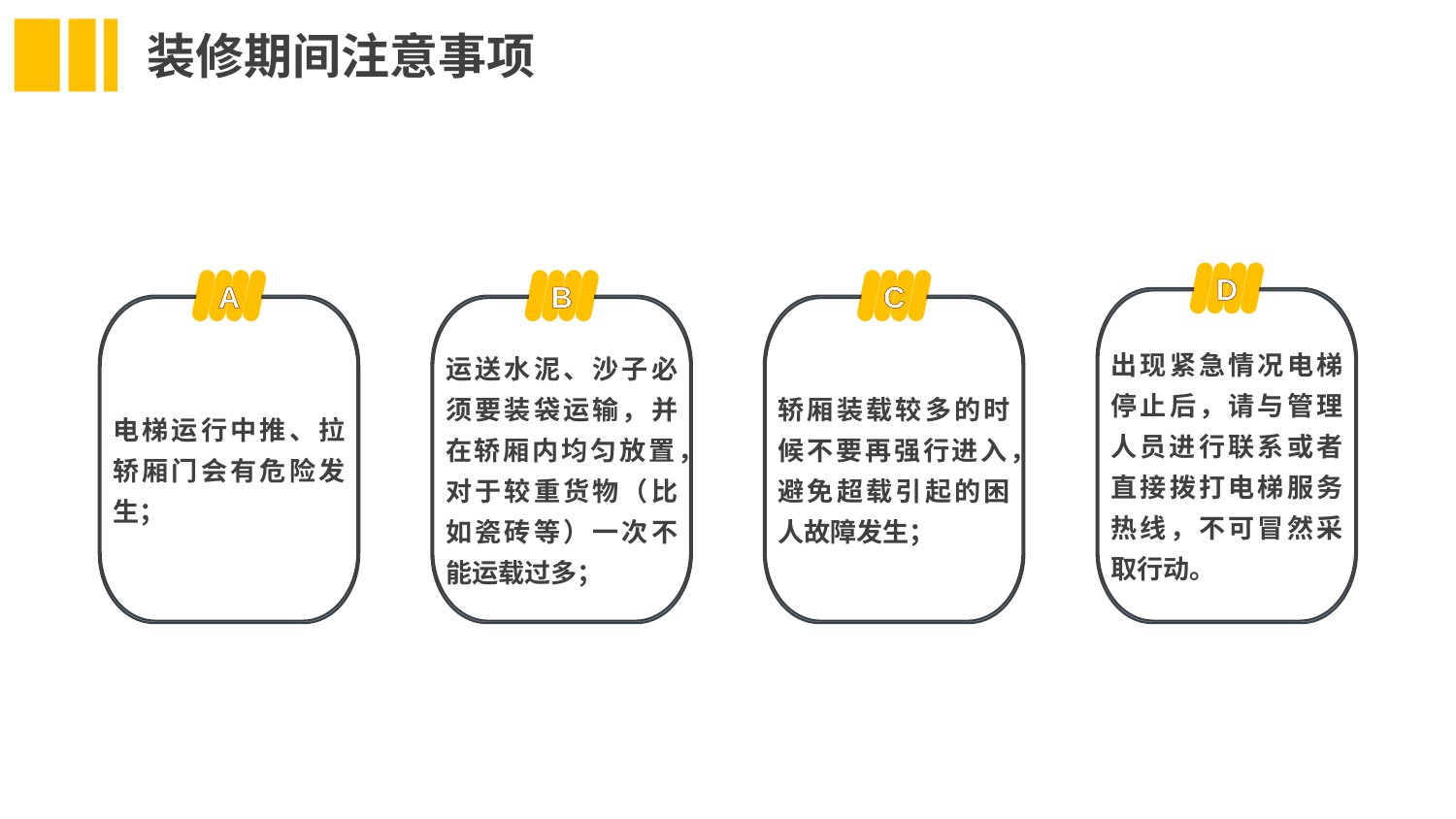

装修期间注意事项
D
出现紧急情况电梯停止后，请与管理人员进行联系或者直接拨打电梯服务热线，不可冒然采取行动。
A
电梯运行中推、拉轿厢门会有危险发生；
B
运送水泥、沙子必须要装袋运输，并在轿厢内均匀放置，对于较重货物（比如瓷砖等）一次不能运载过多；
C
轿厢装载较多的时候不要再强行进入，避免超载引起的困人故障发生；